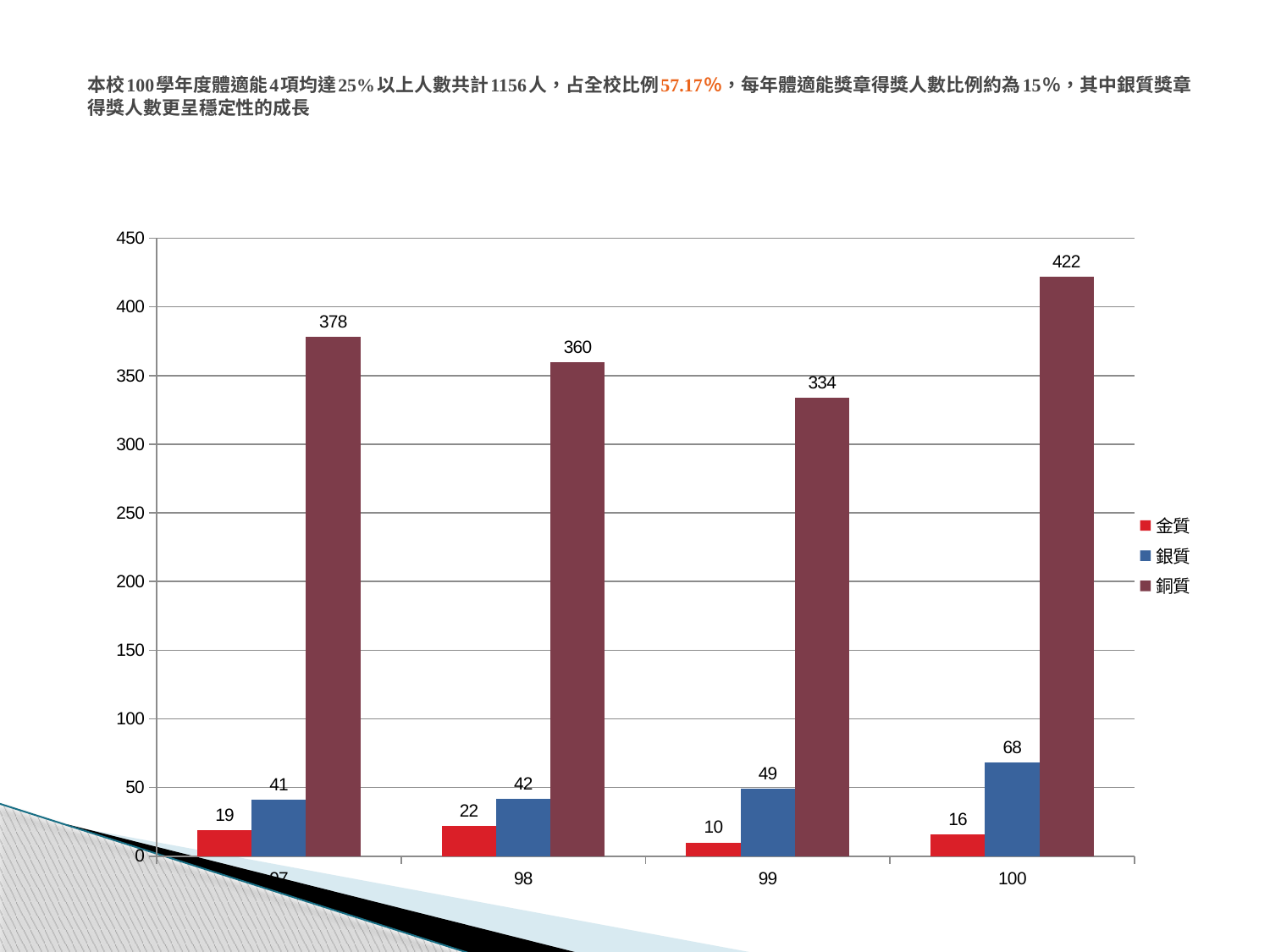

# 本校100學年度體適能4項均達25%以上人數共計1156人，占全校比例57.17％，每年體適能獎章得獎人數比例約為15％，其中銀質獎章得獎人數更呈穩定性的成長

### Chart

| Category |  |  |  |
|---|---|---|---|
| 97 | 19.0 | 41.0 | 378.0 |
| 98 | 22.0 | 42.0 | 360.0 |
| 99 | 10.0 | 49.0 | 334.0 |
| 100 | 16.0 | 68.0 | 422.0 |